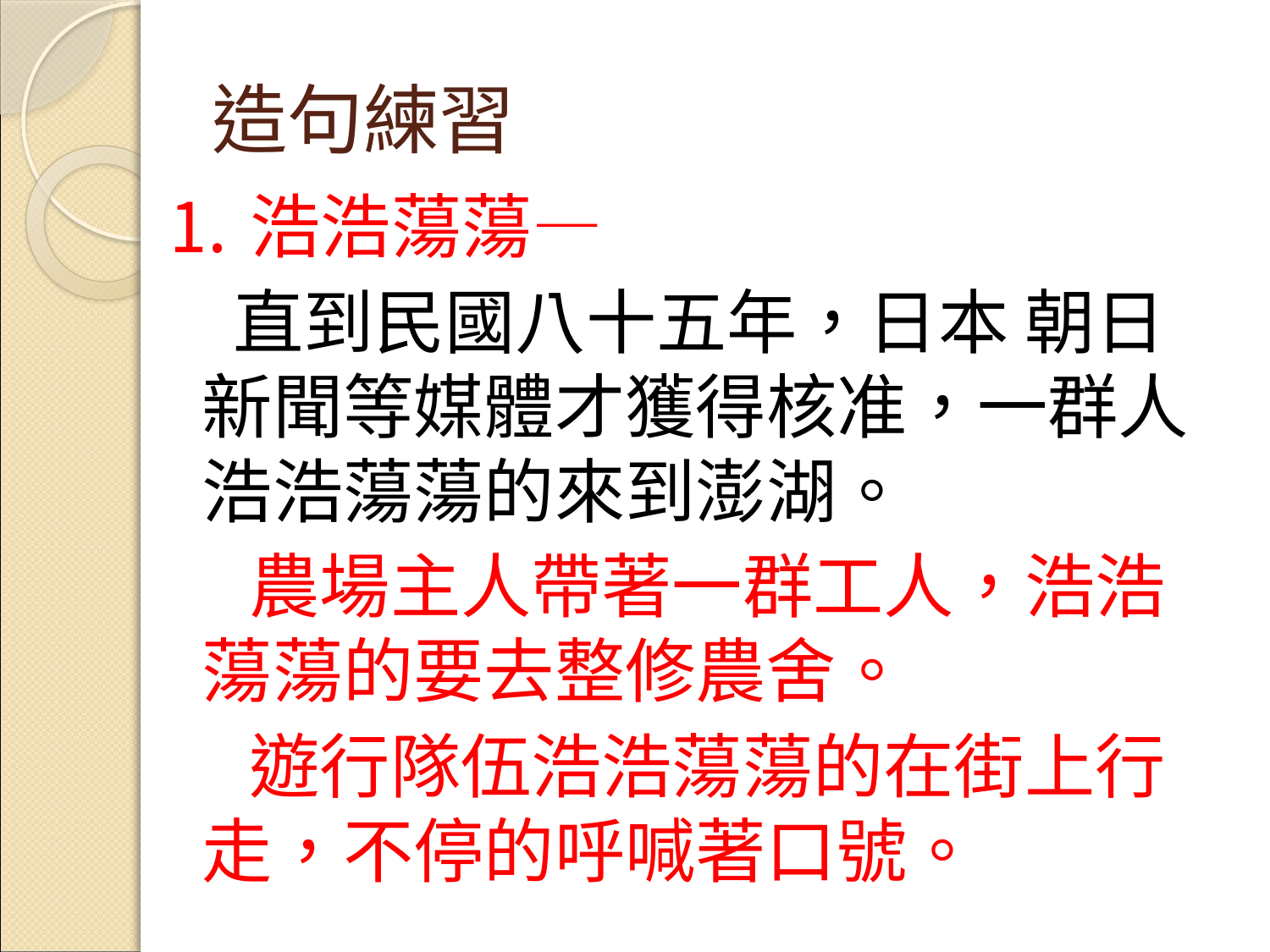

造句練習
⒈浩浩蕩蕩—
　直到民國八十五年，日本 朝日新聞等媒體才獲得核准，一群人浩浩蕩蕩的來到澎湖。
　 農場主人帶著一群工人，浩浩蕩蕩的要去整修農舍。
　 遊行隊伍浩浩蕩蕩的在街上行走，不停的呼喊著口號。